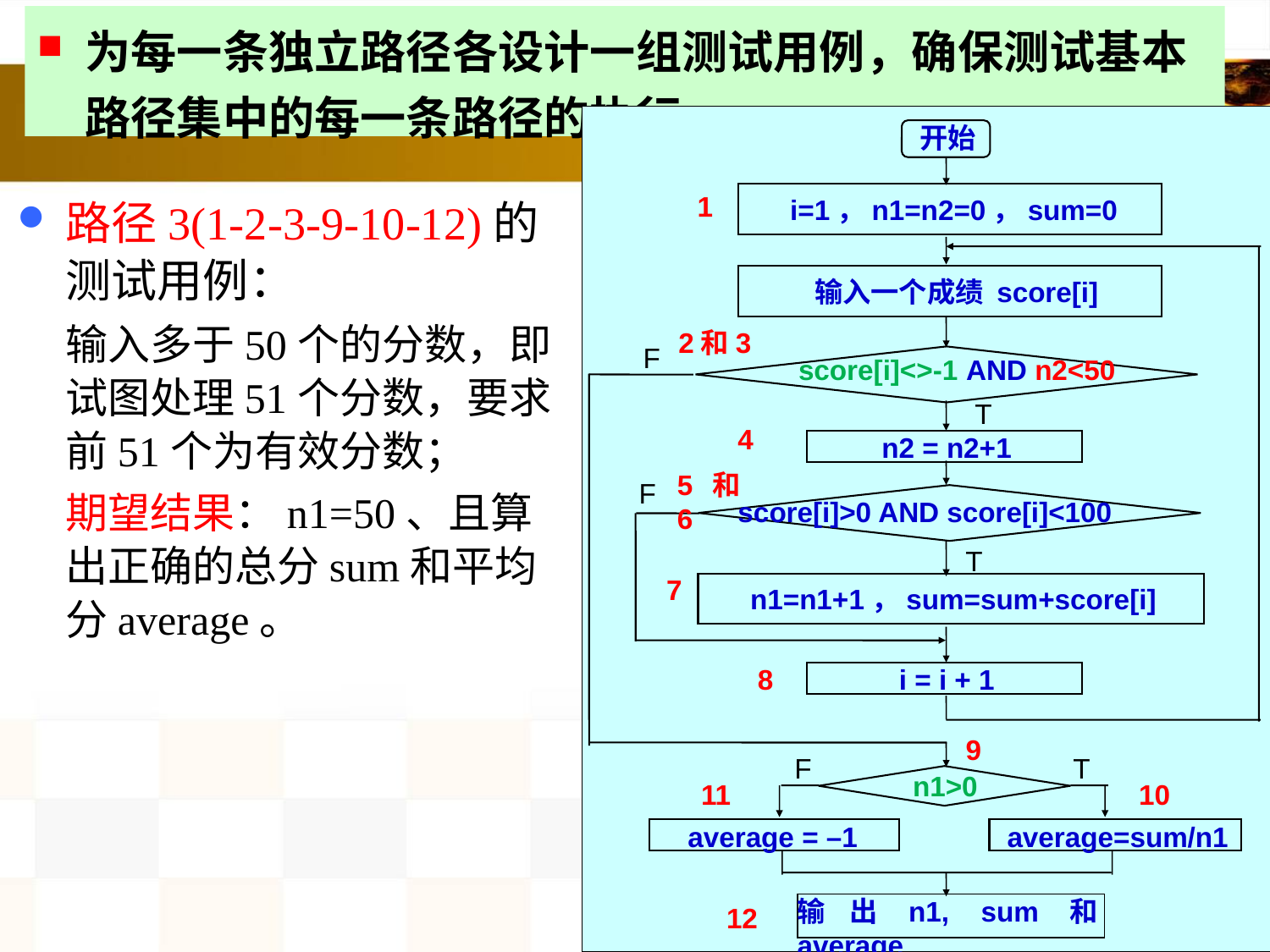

为每一条独立路径各设计一组测试用例，确保测试基本路径集中的每一条路径的执行。

开始

 i=1，n1=n2=0，sum=0
1

 输入一个成绩 score[i]

2和3
F

score[i]<>-1 AND n2<50

T

4
n2 = n2+1

5和6
F

score[i]>0 AND score[i]<100

T
7
n1=n1+1，sum=sum+score[i]

8
i = i + 1

9

F
T

n1>0
11
10

average = –1
average=sum/n1

输出n1, sum和average
12
路径3(1-2-3-9-10-12)的测试用例：
	输入多于50个的分数，即试图处理51个分数，要求前51个为有效分数；
	期望结果：n1=50、且算出正确的总分sum和平均分average。